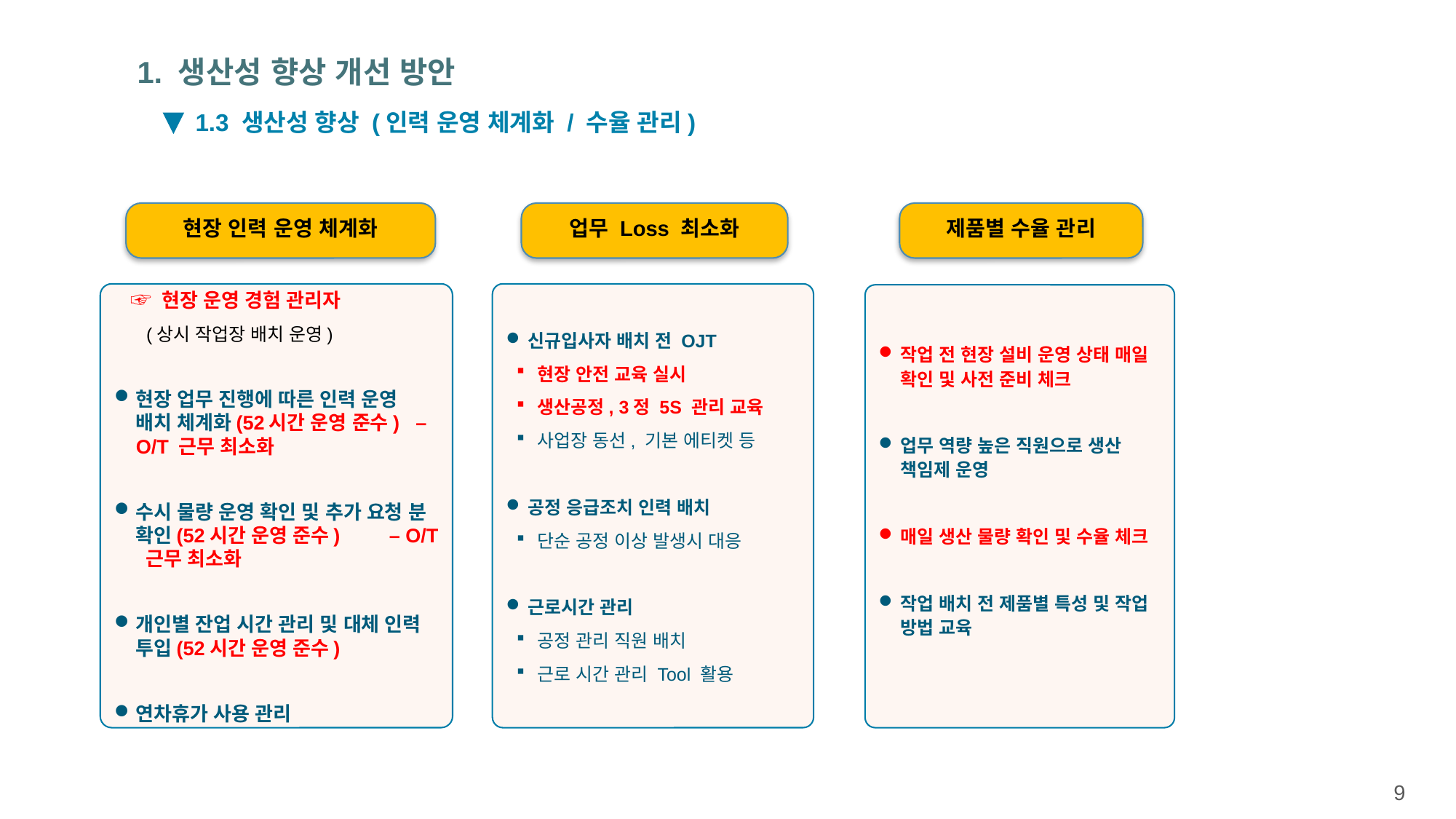

# 1. 생산성 향상 개선 방안
1.3 생산성 향상 (인력 운영 체계화 / 수율 관리)

현장 인력 운영 체계화
업무 Loss 최소화
제품별 수율 관리
 ☞ 현장 운영 경험 관리자
    (상시 작업장 배치 운영)

현장 업무 진행에 따른 인력 운영 배치 체계화(52시간 운영 준수)   – O/T 근무 최소화

수시 물량 운영 확인 및 추가 요청 분 확인(52시간 운영 준수)         – O/T  근무 최소화

개인별 잔업 시간 관리 및 대체 인력 투입(52시간 운영 준수)

연차휴가 사용 관리

신규입사자 배치 전 OJT
현장 안전 교육 실시
생산공정, 3정 5S 관리 교육
사업장 동선, 기본 에티켓 등

공정 응급조치 인력 배치
단순 공정 이상 발생시 대응

근로시간 관리
공정 관리 직원 배치
근로 시간 관리 Tool 활용

작업 전 현장 설비 운영 상태 매일 확인 및 사전 준비 체크

업무 역량 높은 직원으로 생산  책임제 운영

매일 생산 물량 확인 및 수율 체크

작업 배치 전 제품별 특성 및 작업 방법 교육

9